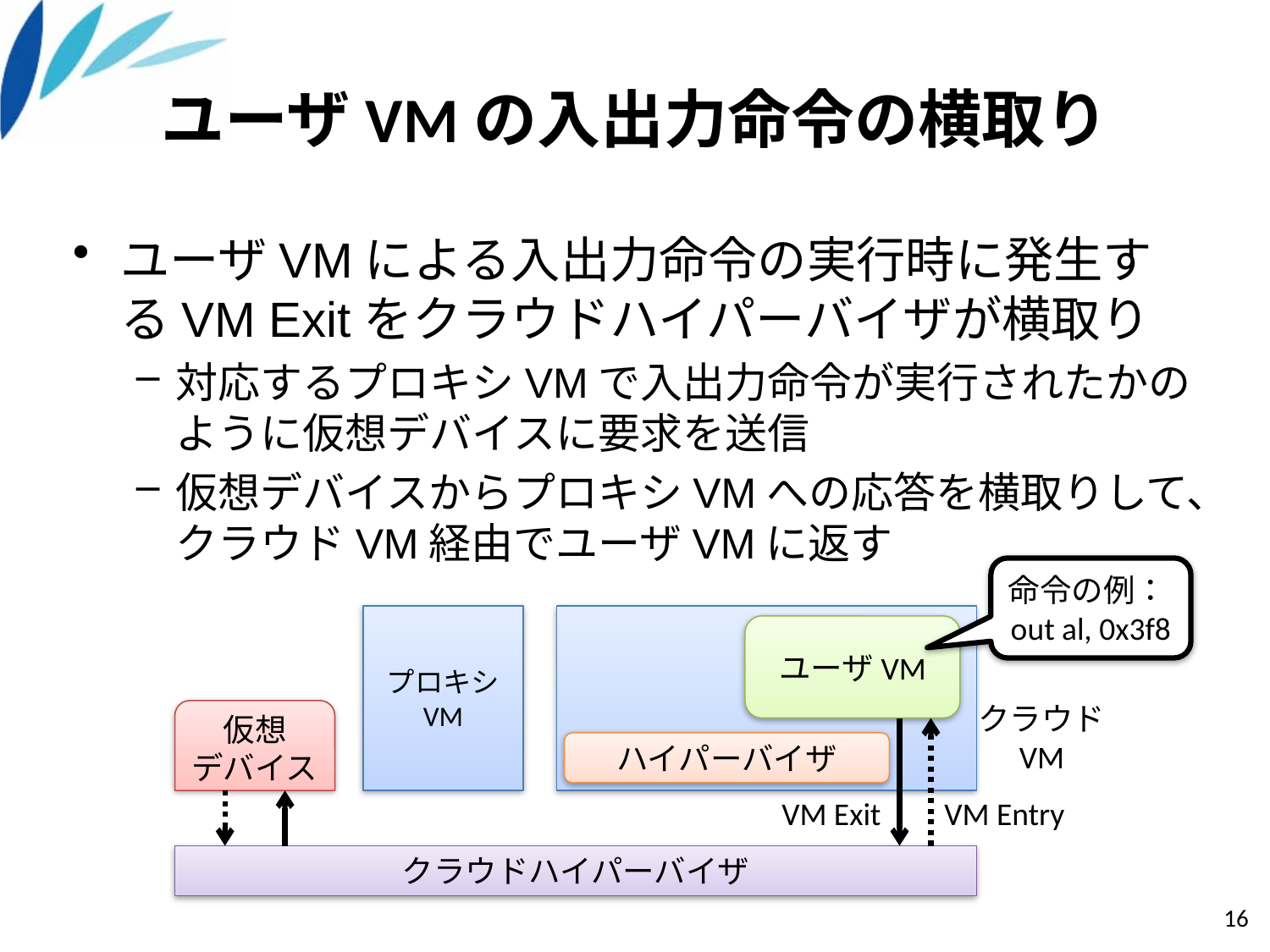

# ユーザVMの入出力命令の横取り
ユーザVMによる入出力命令の実行時に発生するVM Exitをクラウドハイパーバイザが横取り
対応するプロキシVMで入出力命令が実行されたかのように仮想デバイスに要求を送信
仮想デバイスからプロキシVMへの応答を横取りして、クラウドVM経由でユーザVMに返す
命令の例：out al, 0x3f8

ユーザVM
クラウド
VM
仮想
デバイス
ハイパーバイザ
VM Exit
VM Entry
クラウドハイパーバイザ
プロキシ
VM
16